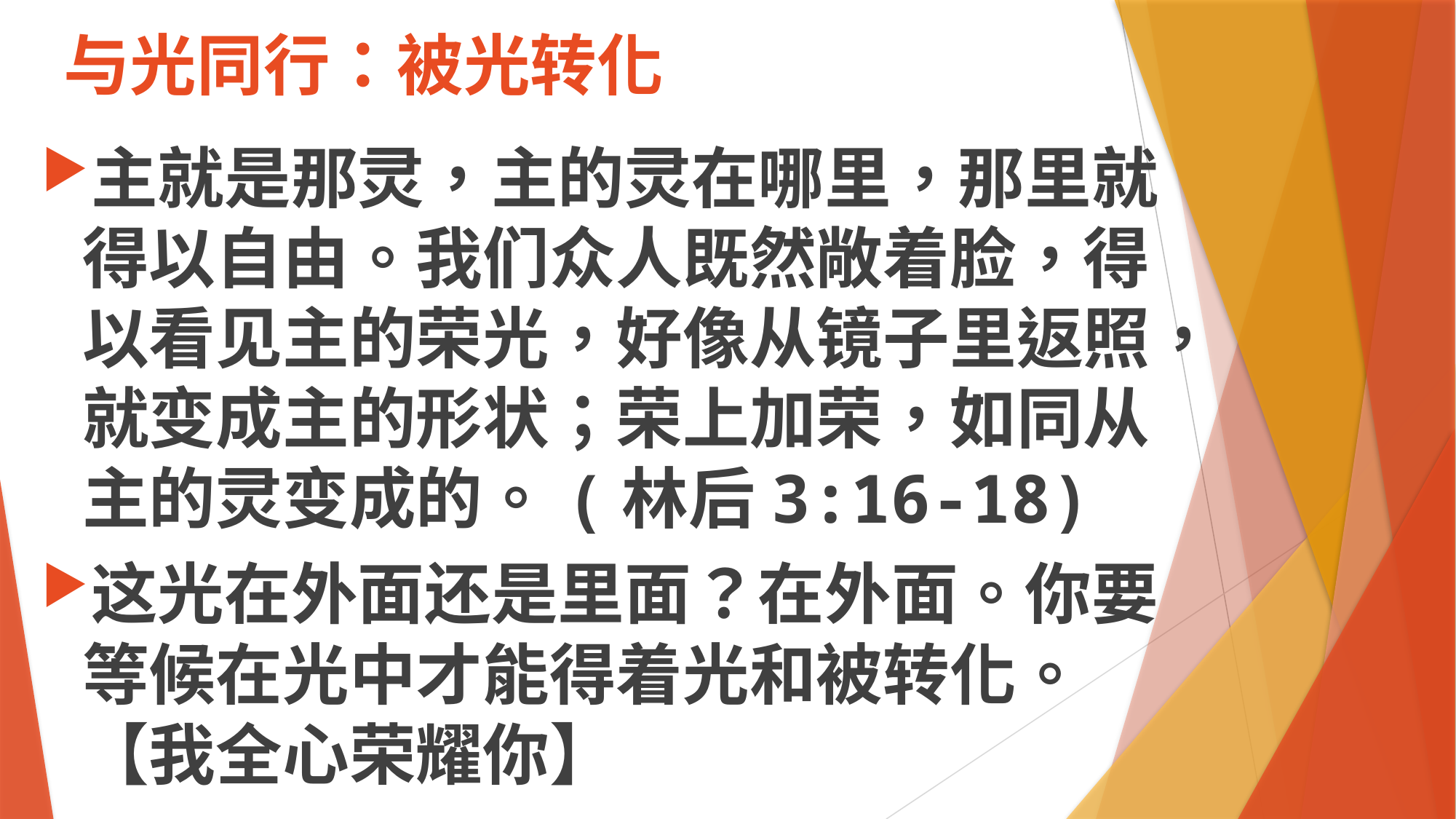

# 与光同行：被光转化
主就是那灵，主的灵在哪里，那里就得以自由。我们众人既然敞着脸，得以看见主的荣光，好像从镜子里返照，就变成主的形状；荣上加荣，如同从主的灵变成的。(林后3:16-18)
这光在外面还是里面？在外面。你要等候在光中才能得着光和被转化。【我全心荣耀你】